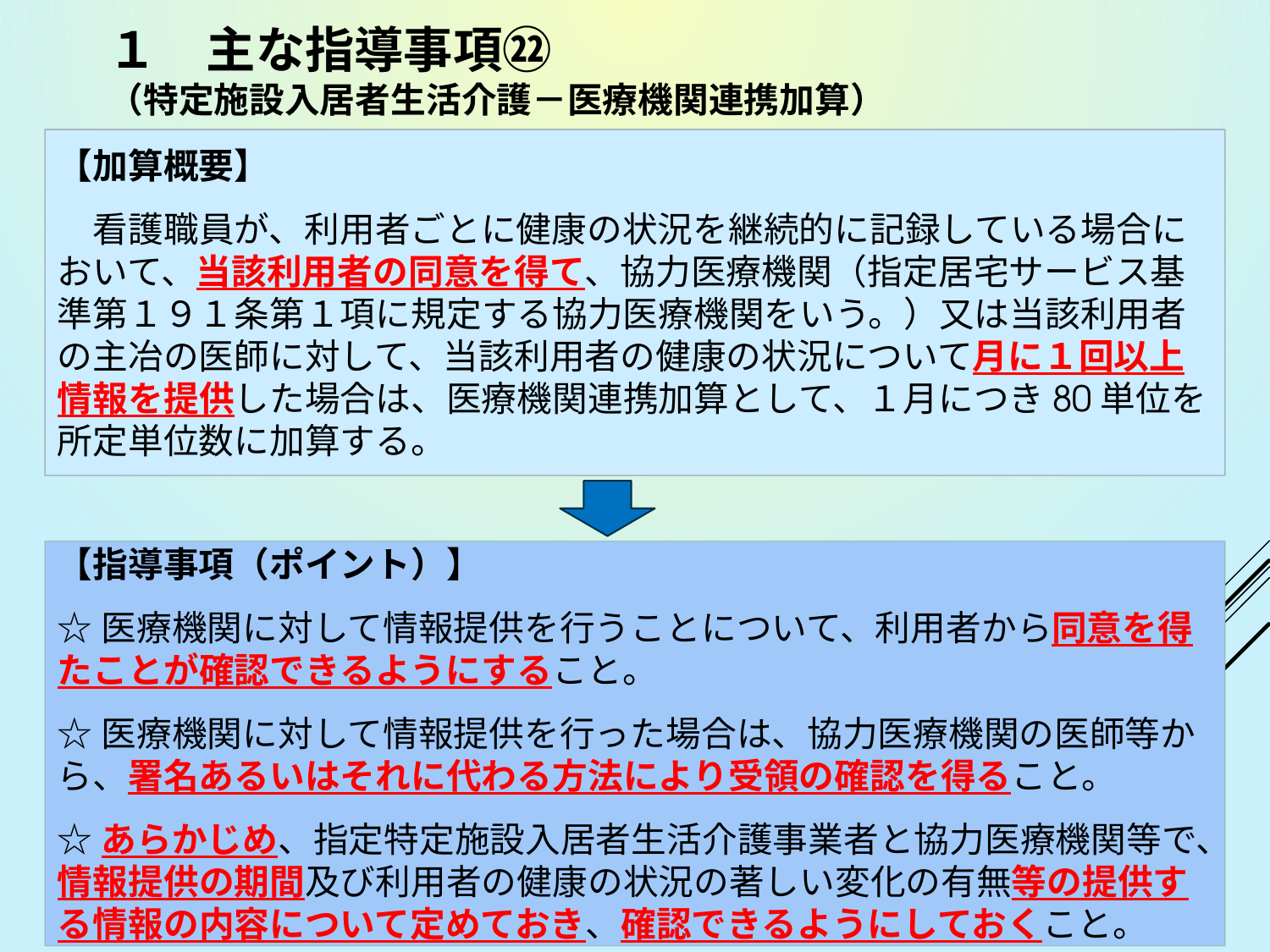

# １　主な指導事項㉒ （特定施設入居者生活介護－医療機関連携加算）
【加算概要】
　看護職員が、利用者ごとに健康の状況を継続的に記録している場合において、当該利用者の同意を得て、協力医療機関（指定居宅サービス基準第１９１条第１項に規定する協力医療機関をいう。）又は当該利用者の主冶の医師に対して、当該利用者の健康の状況について月に１回以上情報を提供した場合は、医療機関連携加算として、１月につき80単位を所定単位数に加算する。

【指導事項（ポイント）】
☆医療機関に対して情報提供を行うことについて、利用者から同意を得たことが確認できるようにすること。
☆医療機関に対して情報提供を行った場合は、協力医療機関の医師等から、署名あるいはそれに代わる方法により受領の確認を得ること。
☆あらかじめ、指定特定施設入居者生活介護事業者と協力医療機関等で、情報提供の期間及び利用者の健康の状況の著しい変化の有無等の提供する情報の内容について定めておき、確認できるようにしておくこと。
26